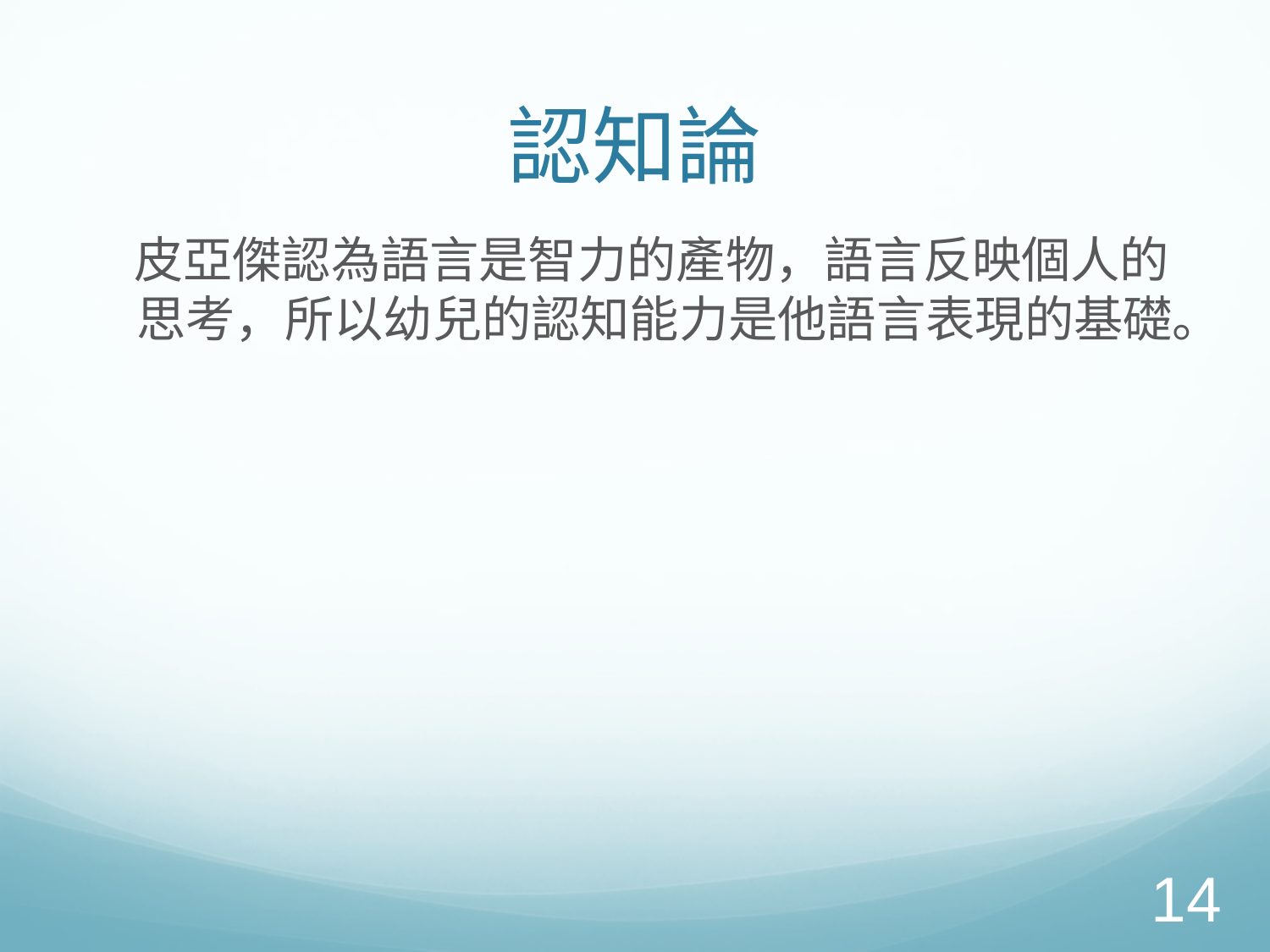

# 認知論
   皮亞傑認為語言是智力的產物，語言反映個人的思考，所以幼兒的認知能力是他語言表現的基礎。
14